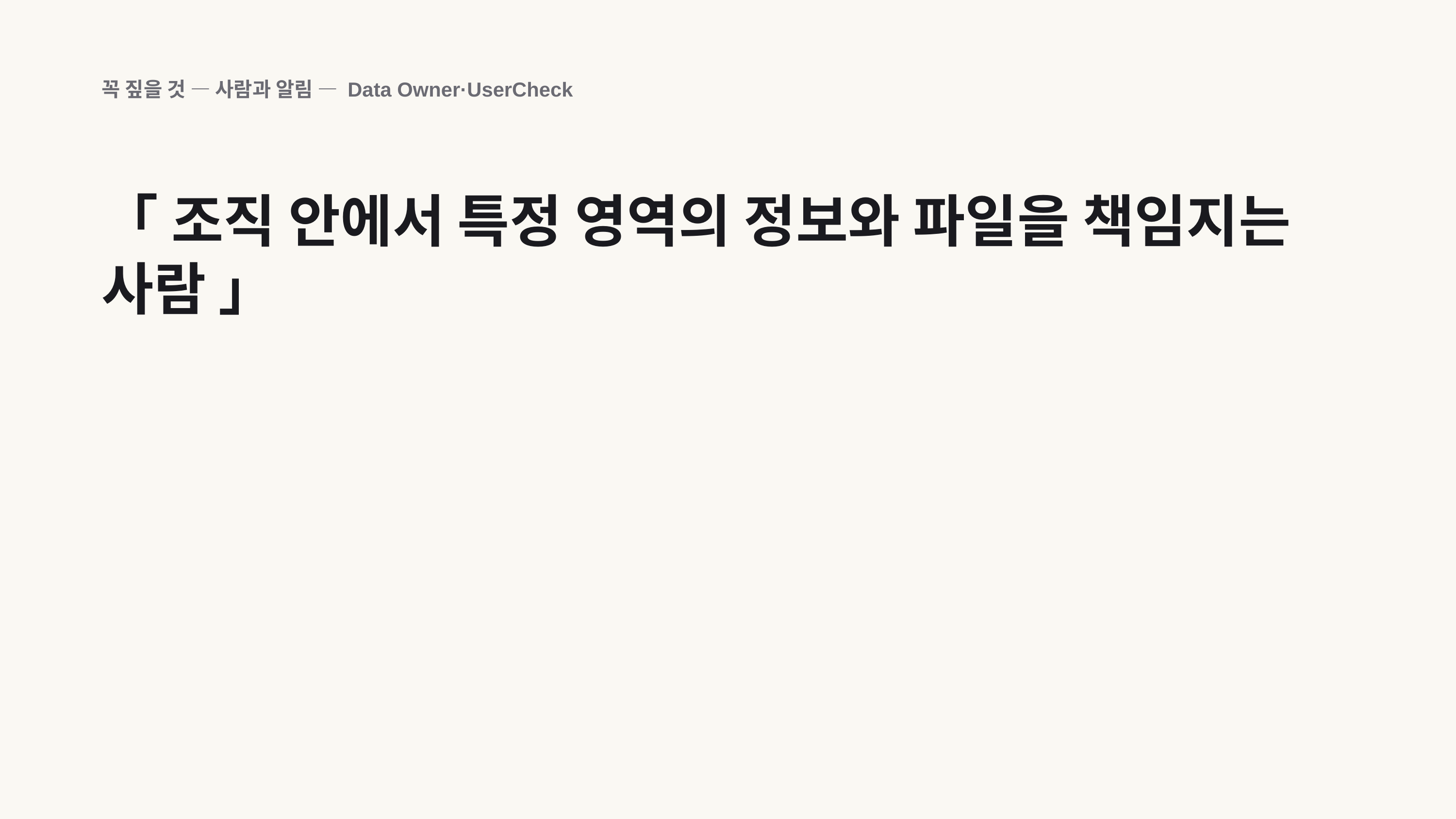

꼭 짚을 것 — 사람과 알림 — Data Owner·UserCheck
「 조직 안에서 특정 영역의 정보와 파일을 책임지는 사람 」